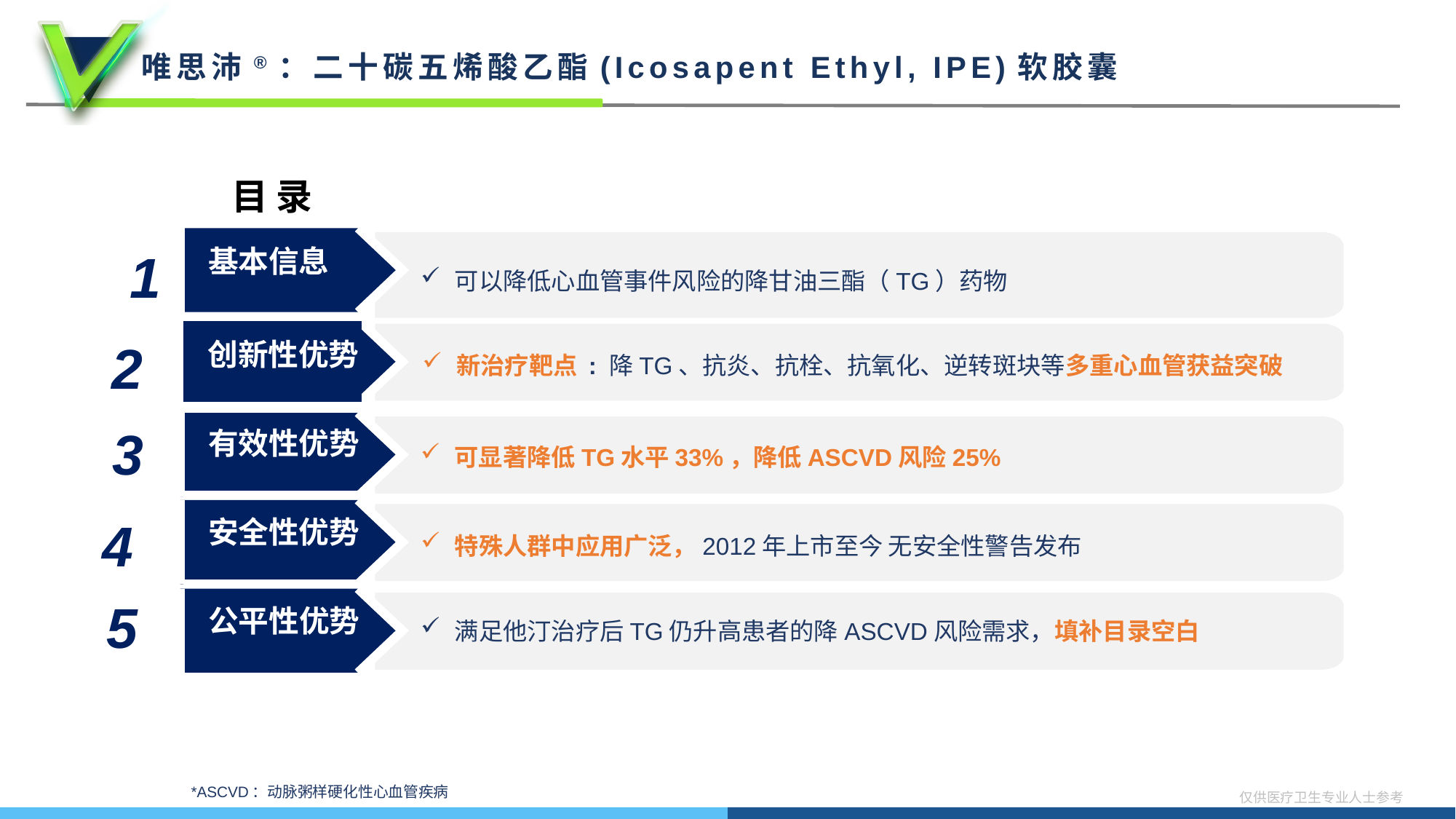

# 唯思沛®：二十碳五烯酸乙酯(Icosapent Ethyl, IPE)软胶囊
目 录
| 基本信息 |
| --- |
| 创新性优势 |
| 有效性优势 |
| 安全性优势 |
| 公平性优势 |

1

2
3

4

5
可以降低心血管事件风险的降甘油三酯（TG）药物
新治疗靶点 : 降TG、抗炎、抗栓、抗氧化、逆转斑块等多重心血管获益突破
可显著降低TG水平33%，降低ASCVD风险25%
特殊人群中应用广泛，2012年上市至今 无安全性警告发布
满足他汀治疗后TG仍升高患者的降ASCVD风险需求，填补目录空白
*ASCVD：动脉粥样硬化性心血管疾病